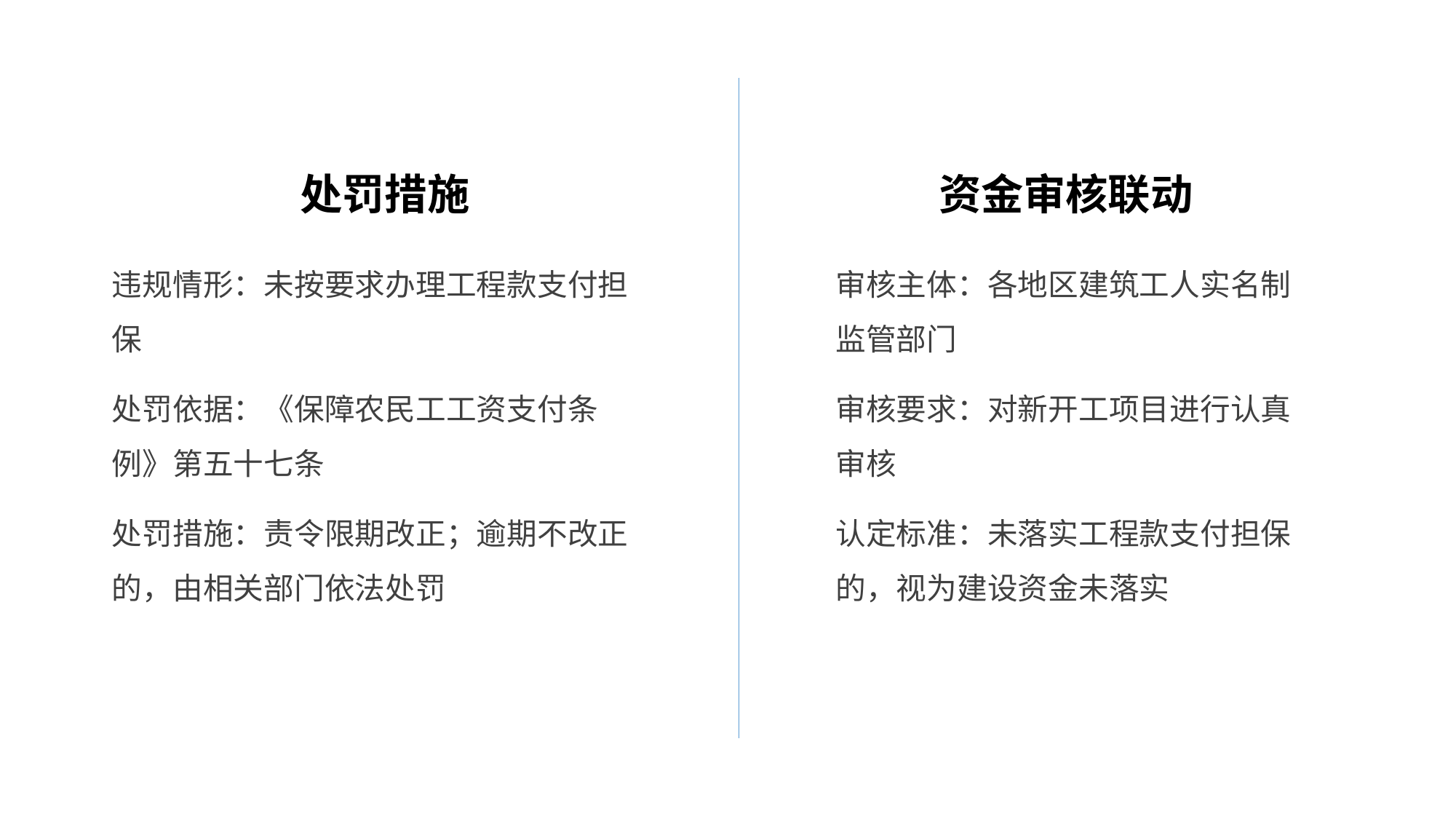

资金审核联动
# 处罚措施
违规情形：未按要求办理工程款支付担保
处罚依据：《保障农民工工资支付条例》第五十七条
处罚措施：责令限期改正；逾期不改正的，由相关部门依法处罚
审核主体：各地区建筑工人实名制监管部门
审核要求：对新开工项目进行认真审核
认定标准：未落实工程款支付担保的，视为建设资金未落实